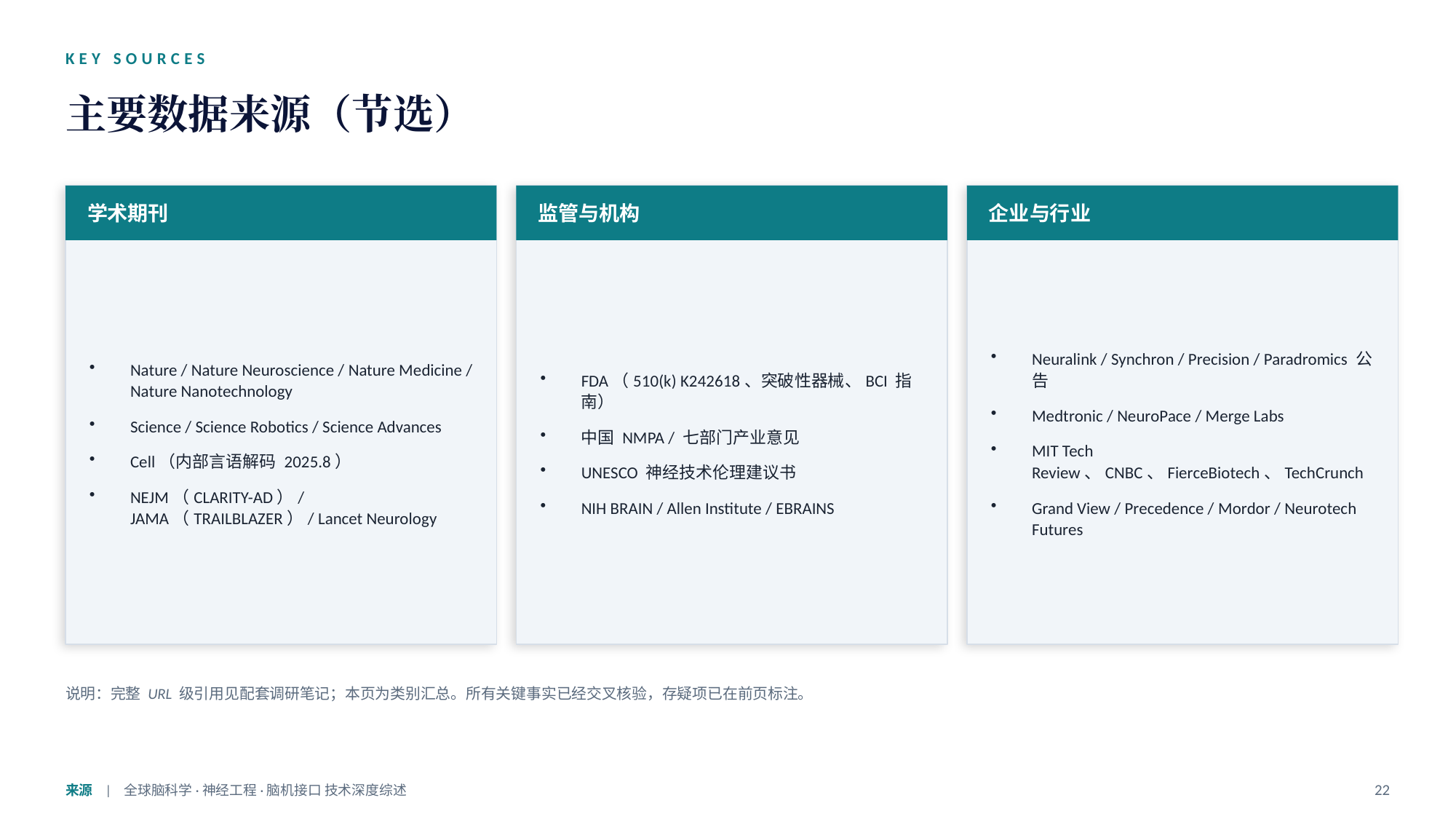

KEY SOURCES
主要数据来源（节选）

学术期刊
监管与机构
企业与行业
Nature / Nature Neuroscience / Nature Medicine / Nature Nanotechnology
Science / Science Robotics / Science Advances
Cell（内部言语解码 2025.8）
NEJM（CLARITY-AD）/ JAMA（TRAILBLAZER）/ Lancet Neurology
FDA（510(k) K242618、突破性器械、BCI 指南）
中国 NMPA / 七部门产业意见
UNESCO 神经技术伦理建议书
NIH BRAIN / Allen Institute / EBRAINS
Neuralink / Synchron / Precision / Paradromics 公告
Medtronic / NeuroPace / Merge Labs
MIT Tech Review、CNBC、FierceBiotech、TechCrunch
Grand View / Precedence / Mordor / Neurotech Futures
说明：完整 URL 级引用见配套调研笔记；本页为类别汇总。所有关键事实已经交叉核验，存疑项已在前页标注。
来源   |   全球脑科学·神经工程·脑机接口 技术深度综述
22